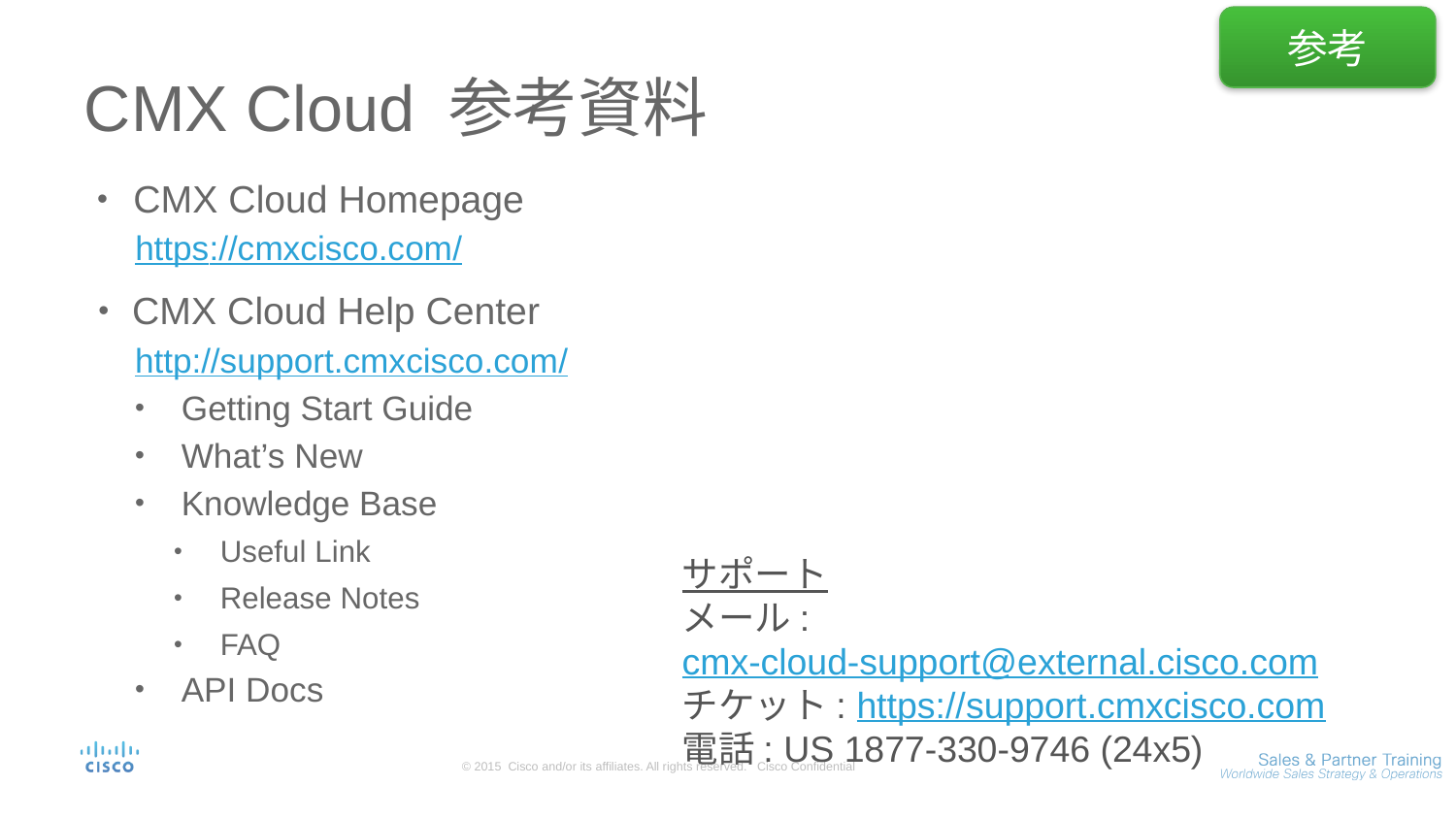

参考
# CMX Cloud 参考資料
CMX Cloud Homepage
https://cmxcisco.com/
CMX Cloud Help Center
http://support.cmxcisco.com/
Getting Start Guide
What’s New
Knowledge Base
Useful Link
Release Notes
FAQ
API Docs

サポート
メール: cmx-cloud-support@external.cisco.com
チケット: https://support.cmxcisco.com
電話: US 1877-330-9746 (24x5)